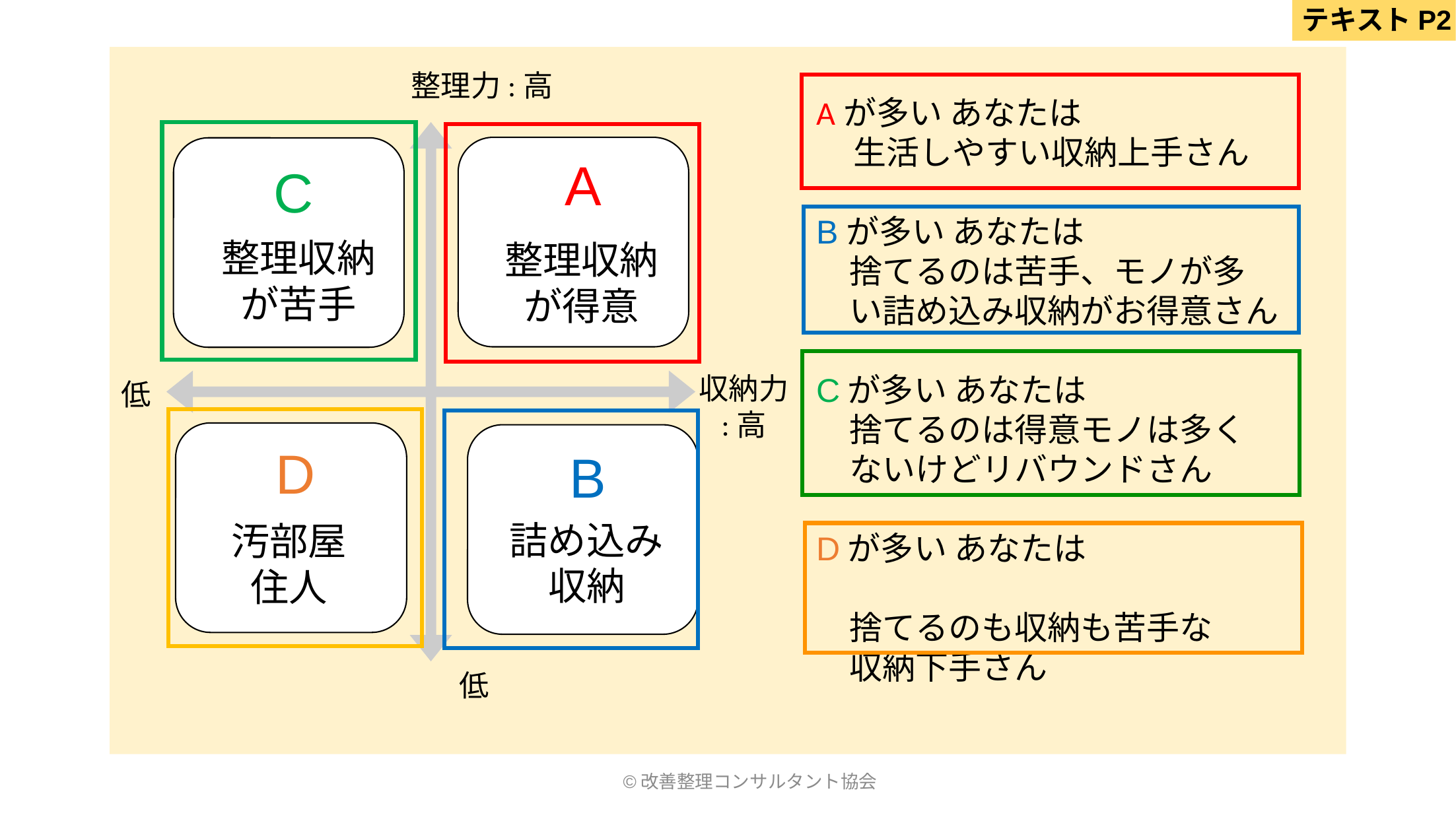

テキストP2

整理力:高

Aが多い あなたは
    生活しやすい収納上手さん

Bが多い あなたは
　捨てるのは苦手、モノが多
　い詰め込み収納がお得意さん

Cが多い あなたは
　捨てるのは得意モノは多く
　ないけどリバウンドさん

Dが多い あなたは
　捨てるのも収納も苦手な
　収納下手さん

A
C

整理収納
が苦手
整理収納
が得意

収納力
:高
低

D
B
詰め込み
収納
汚部屋
住人

低